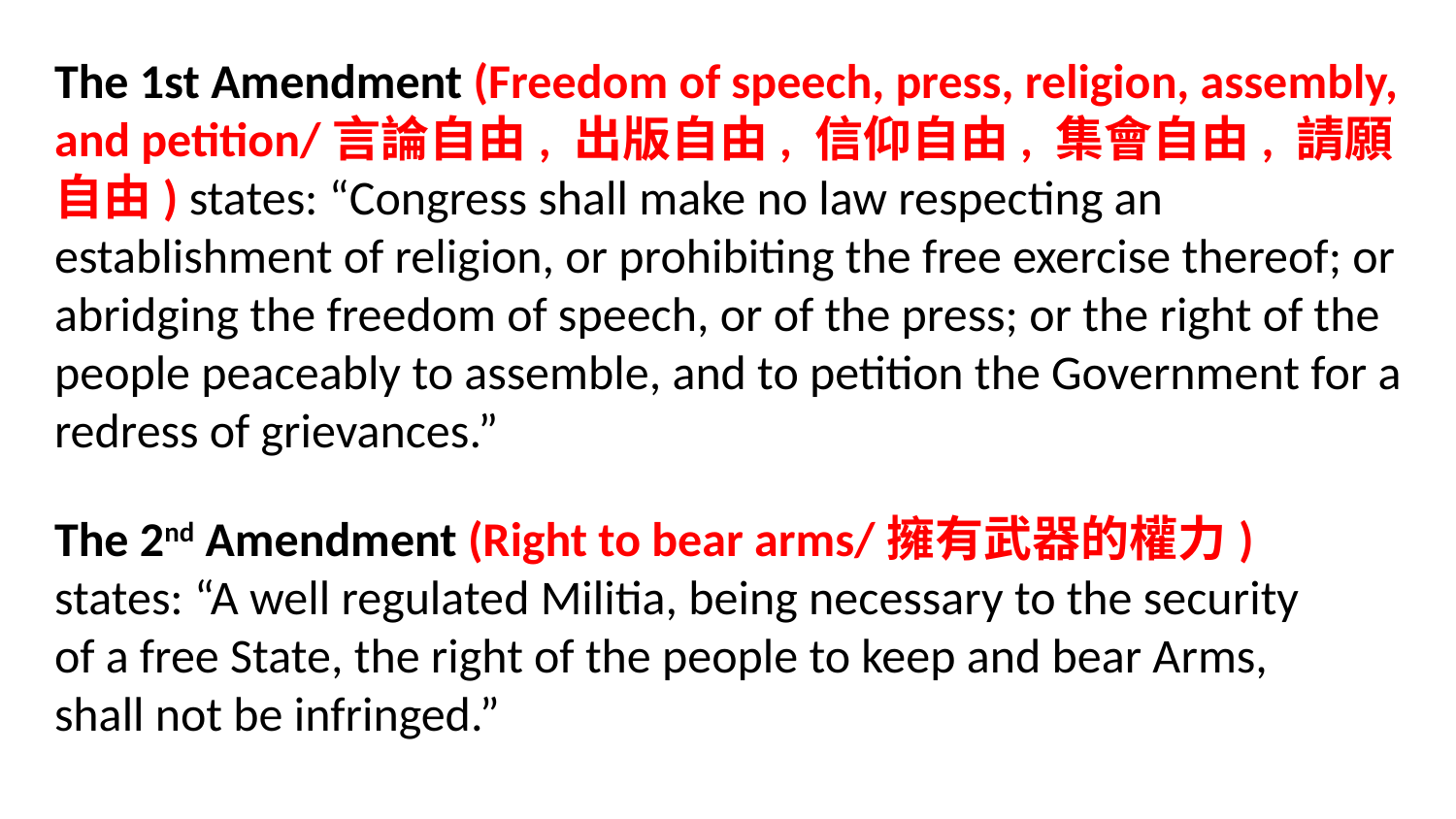

The 1st Amendment (Freedom of speech, press, religion, assembly, and petition/言論自由, 出版自由, 信仰自由, 集會自由, 請願自由) states: “Congress shall make no law respecting an establishment of religion, or prohibiting the free exercise thereof; or abridging the freedom of speech, or of the press; or the right of the people peaceably to assemble, and to petition the Government for a redress of grievances.”
The 2nd Amendment (Right to bear arms/擁有武器的權力) states: “A well regulated Militia, being necessary to the security of a free State, the right of the people to keep and bear Arms, shall not be infringed.”